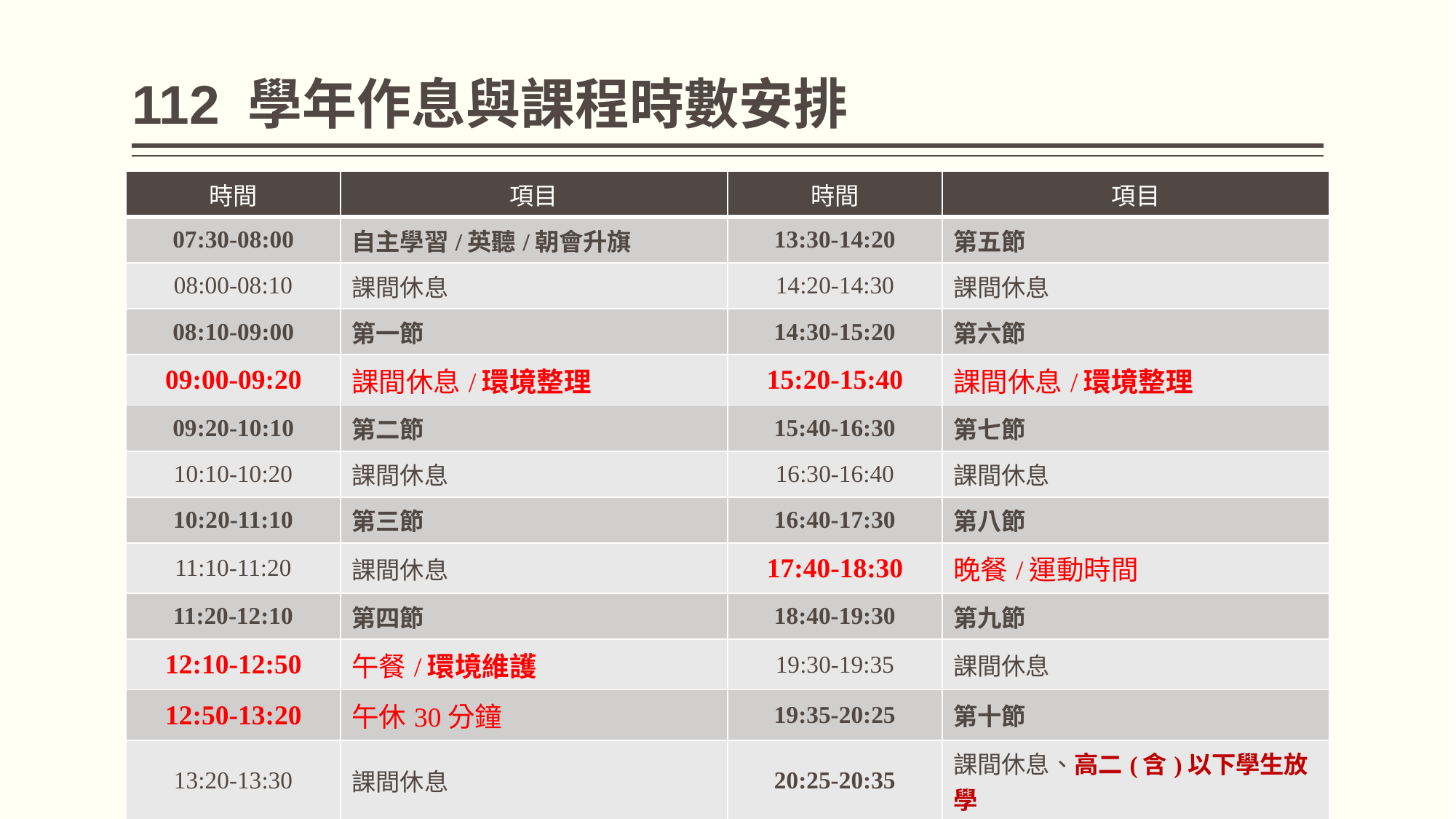

# 112 學年作息與課程時數安排
| 時間 | 項目 | 時間 | 項目 |
| --- | --- | --- | --- |
| 07:30-08:00 | 自主學習/英聽/朝會升旗 | 13:30-14:20 | 第五節 |
| 08:00-08:10 | 課間休息 | 14:20-14:30 | 課間休息 |
| 08:10-09:00 | 第一節 | 14:30-15:20 | 第六節 |
| 09:00-09:20 | 課間休息/環境整理 | 15:20-15:40 | 課間休息/環境整理 |
| 09:20-10:10 | 第二節 | 15:40-16:30 | 第七節 |
| 10:10-10:20 | 課間休息 | 16:30-16:40 | 課間休息 |
| 10:20-11:10 | 第三節 | 16:40-17:30 | 第八節 |
| 11:10-11:20 | 課間休息 | 17:40-18:30 | 晚餐/運動時間 |
| 11:20-12:10 | 第四節 | 18:40-19:30 | 第九節 |
| 12:10-12:50 | 午餐/環境維護 | 19:30-19:35 | 課間休息 |
| 12:50-13:20 | 午休30分鐘 | 19:35-20:25 | 第十節 |
| 13:20-13:30 | 課間休息 | 20:25-20:35 | 課間休息、高二(含)以下學生放學 |
|  |  | 20:35-21:25 | 第十一節 |